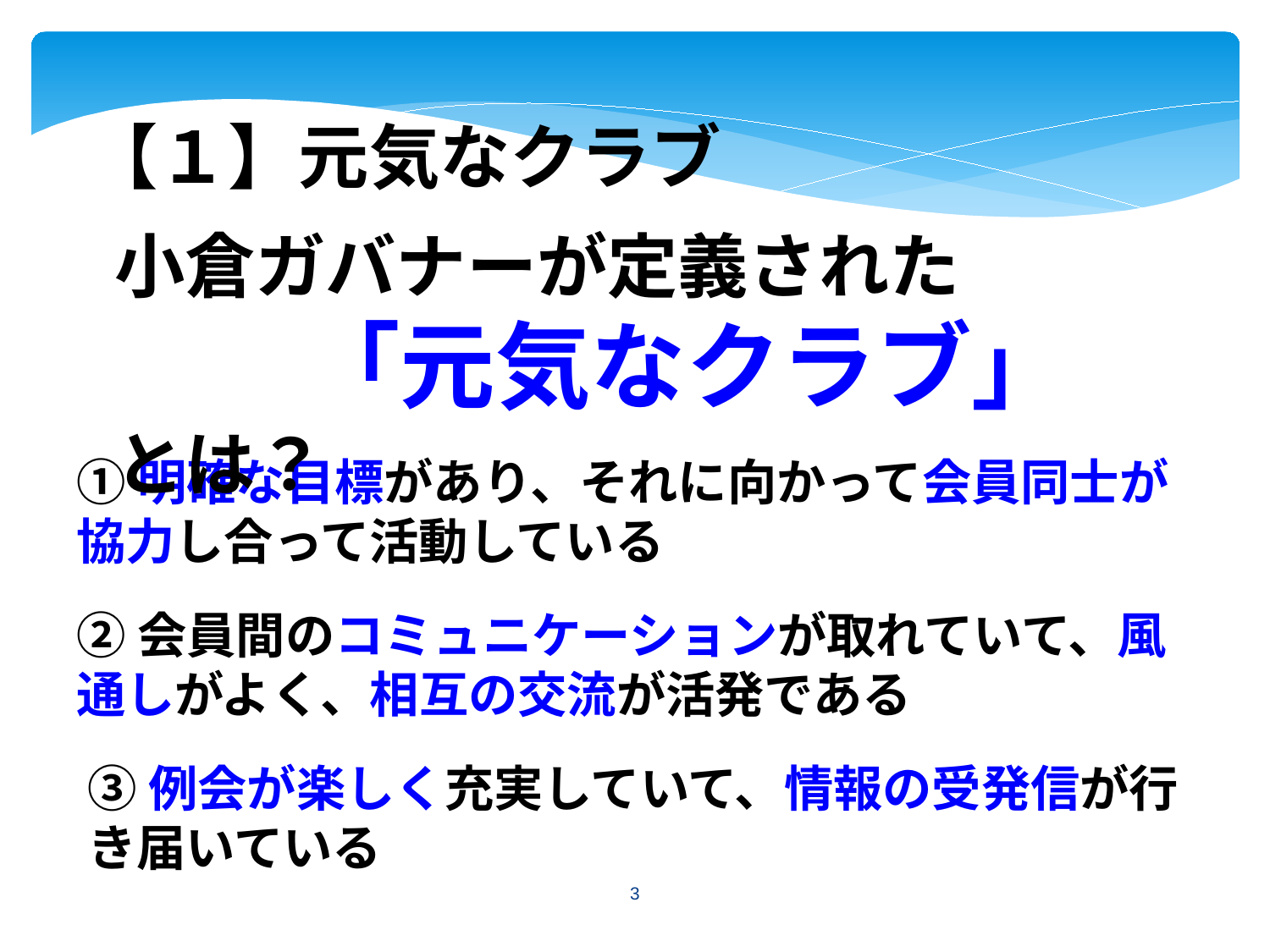

【１】元気なクラブ
小倉ガバナーが定義された
　　「元気なクラブ」とは？
①明確な目標があり、それに向かって会員同士が協力し合って活動している
②会員間のコミュニケーションが取れていて、風通しがよく、相互の交流が活発である
③例会が楽しく充実していて、情報の受発信が行き届いている
3